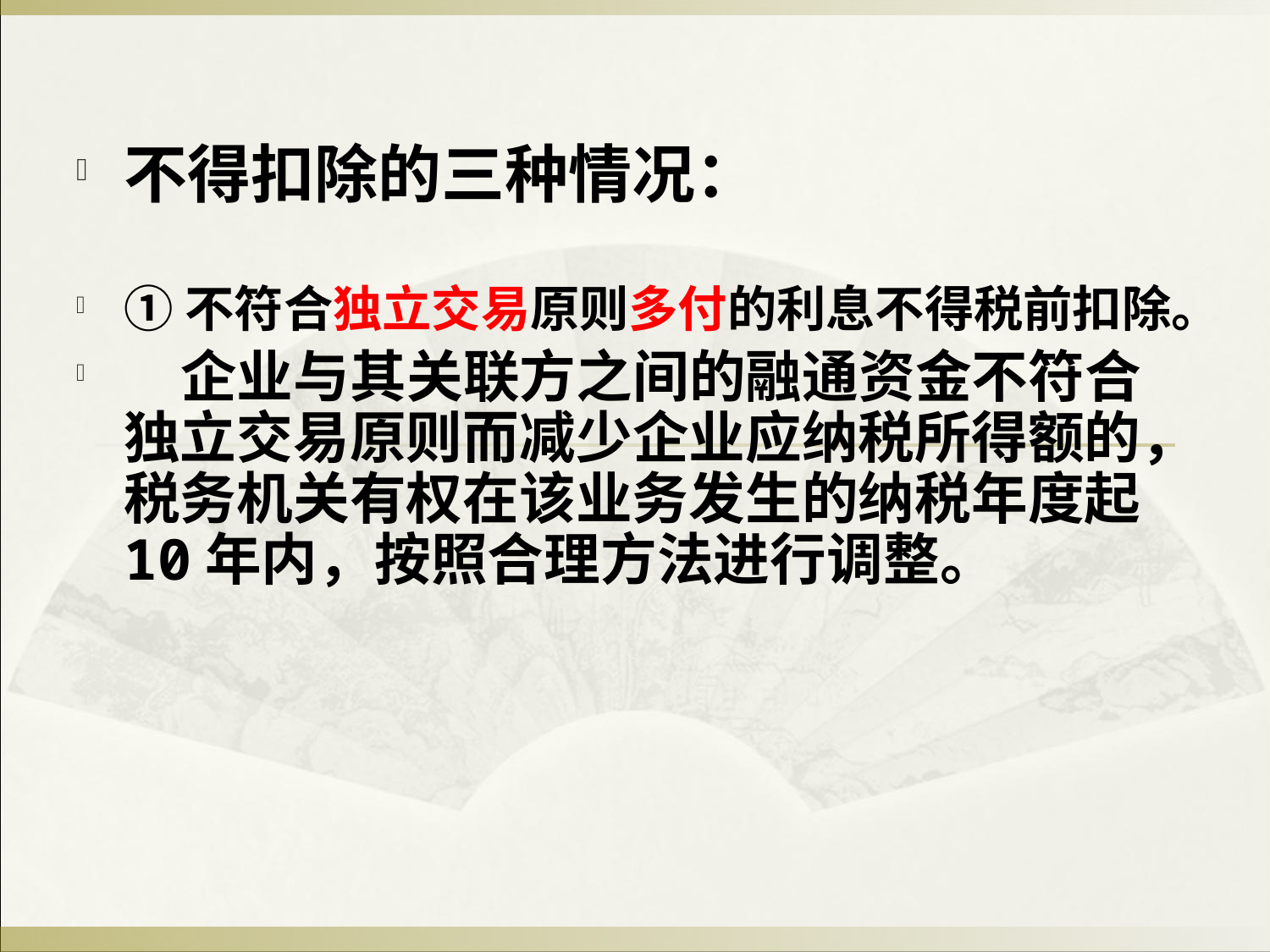

不得扣除的三种情况：

①不符合独立交易原则多付的利息不得税前扣除。
    企业与其关联方之间的融通资金不符合独立交易原则而减少企业应纳税所得额的，税务机关有权在该业务发生的纳税年度起10年内，按照合理方法进行调整。